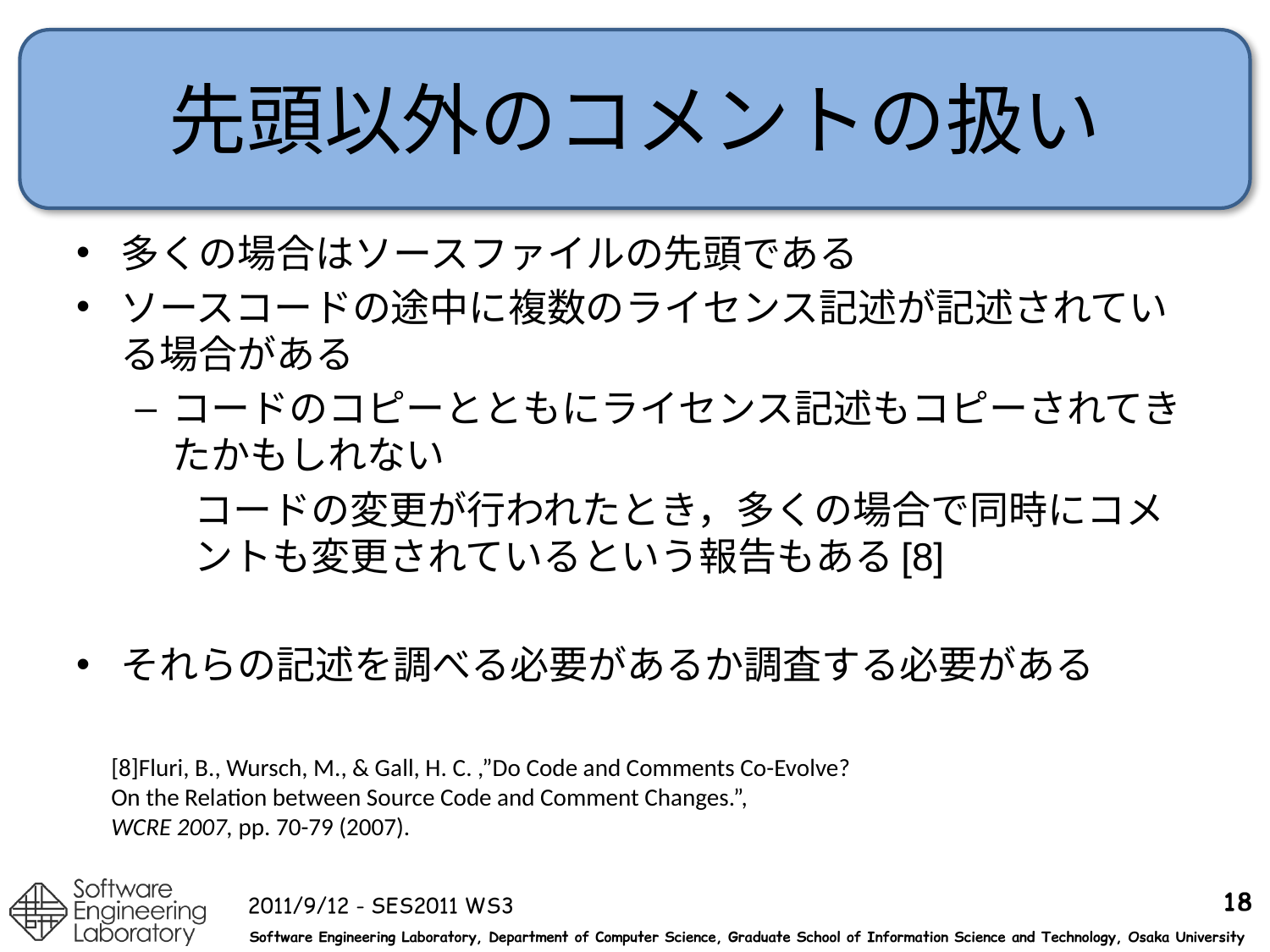

# 先頭以外のコメントの扱い
多くの場合はソースファイルの先頭である
ソースコードの途中に複数のライセンス記述が記述されている場合がある
コードのコピーとともにライセンス記述もコピーされてきたかもしれない
コードの変更が行われたとき，多くの場合で同時にコメントも変更されているという報告もある[8]

それらの記述を調べる必要があるか調査する必要がある

[8]Fluri, B., Wursch, M., & Gall, H. C. ,”Do Code and Comments Co-Evolve?
On the Relation between Source Code and Comment Changes.”,
WCRE 2007, pp. 70-79 (2007).
18
2011/9/12 - SES2011 WS3